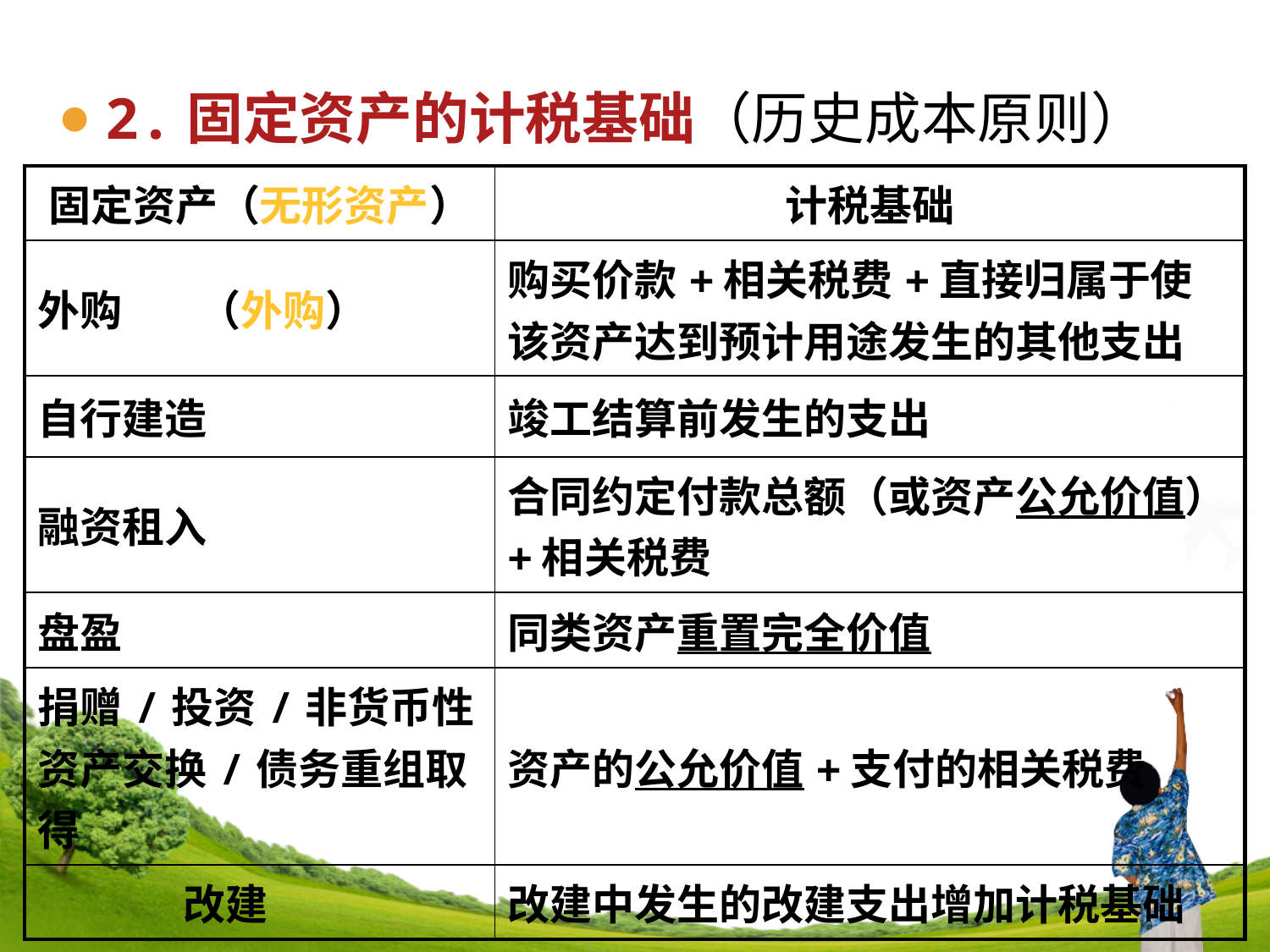

2.固定资产的计税基础（历史成本原则）
| 固定资产（无形资产） | 计税基础 |
| --- | --- |
| 外购 （外购） | 购买价款+相关税费+直接归属于使该资产达到预计用途发生的其他支出 |
| 自行建造 | 竣工结算前发生的支出 |
| 融资租入 | 合同约定付款总额（或资产公允价值）+相关税费 |
| 盘盈 | 同类资产重置完全价值 |
| 捐赠/投资/非货币性资产交换/债务重组取得 | 资产的公允价值+支付的相关税费 |
| 改建 | 改建中发生的改建支出增加计税基础 |